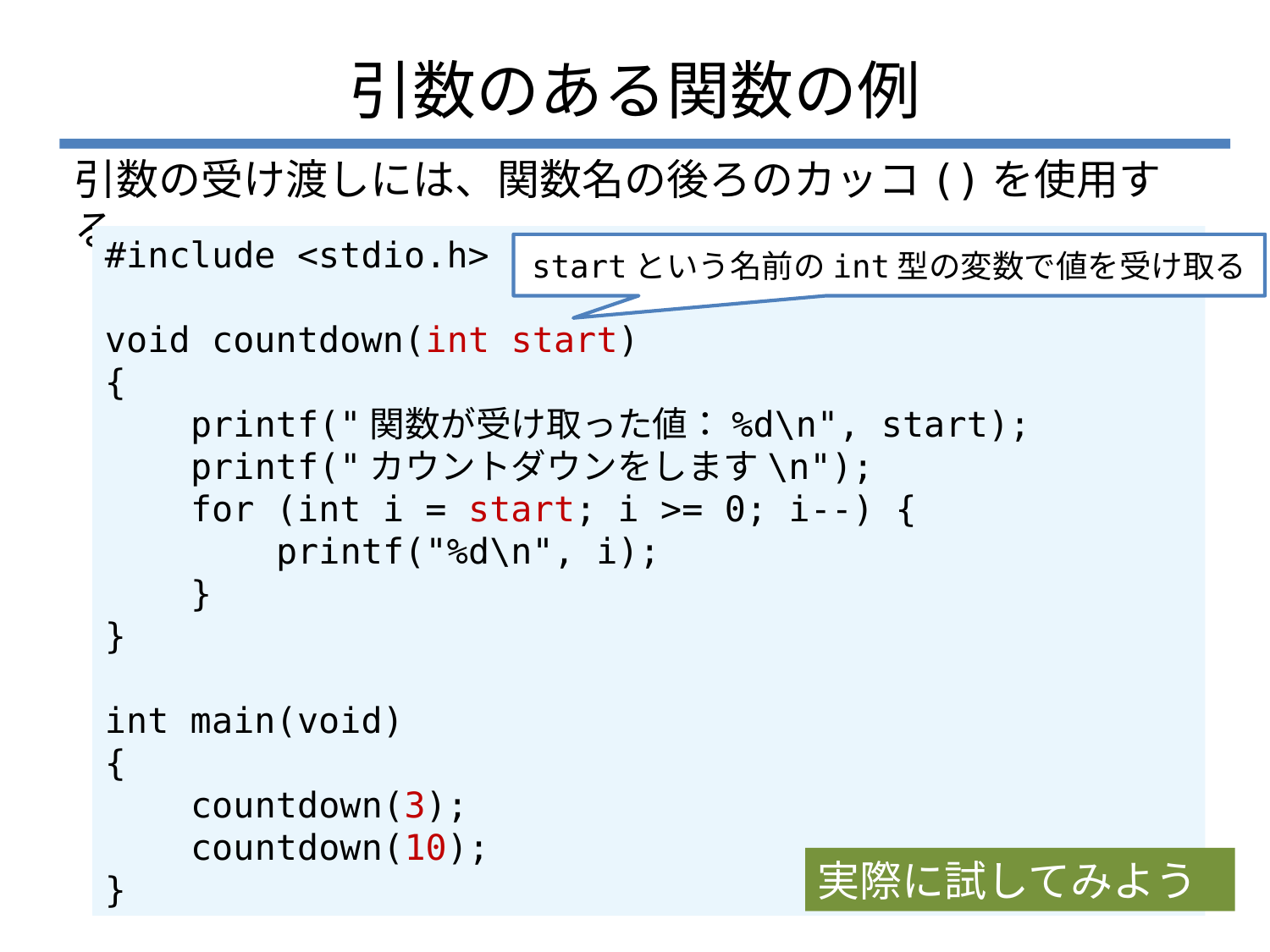

# 引数のある関数の例
引数の受け渡しには、関数名の後ろのカッコ()を使用する。
#include <stdio.h>

void countdown(int start)
{
    printf("関数が受け取った値：%d\n", start);
    printf("カウントダウンをします\n");
    for (int i = start; i >= 0; i--) {
        printf("%d\n", i);
    }
}

int main(void)
{
    countdown(3);
    countdown(10);
}
startという名前のint型の変数で値を受け取る
実際に試してみよう